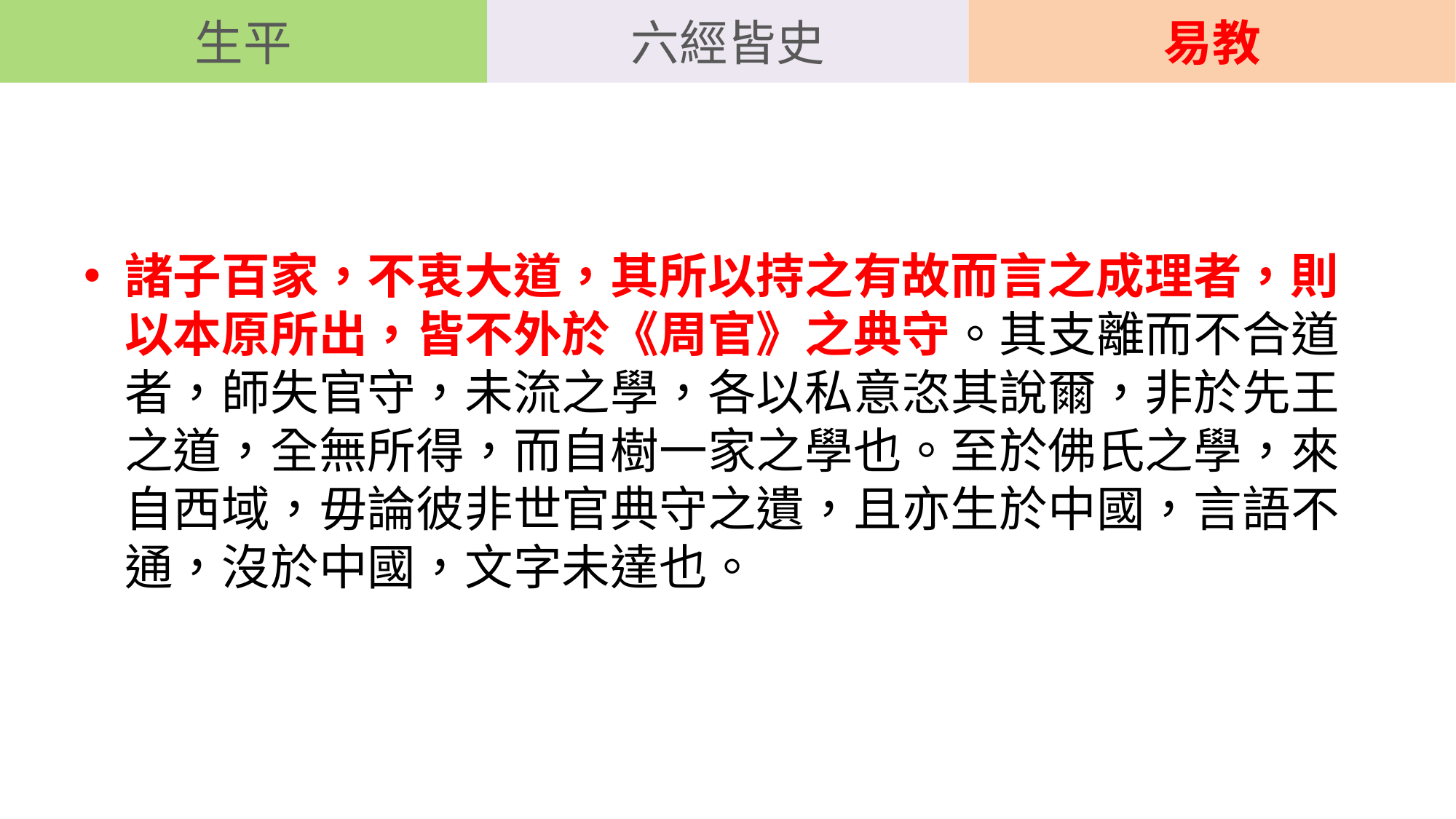

生平
六經皆史
易教
諸子百家，不衷大道，其所以持之有故而言之成理者，則以本原所出，皆不外於《周官》之典守。其支離而不合道者，師失官守，未流之學，各以私意恣其說爾，非於先王之道，全無所得，而自樹一家之學也。至於佛氏之學，來自西域，毋論彼非世官典守之遺，且亦生於中國，言語不通，沒於中國，文字未達也。